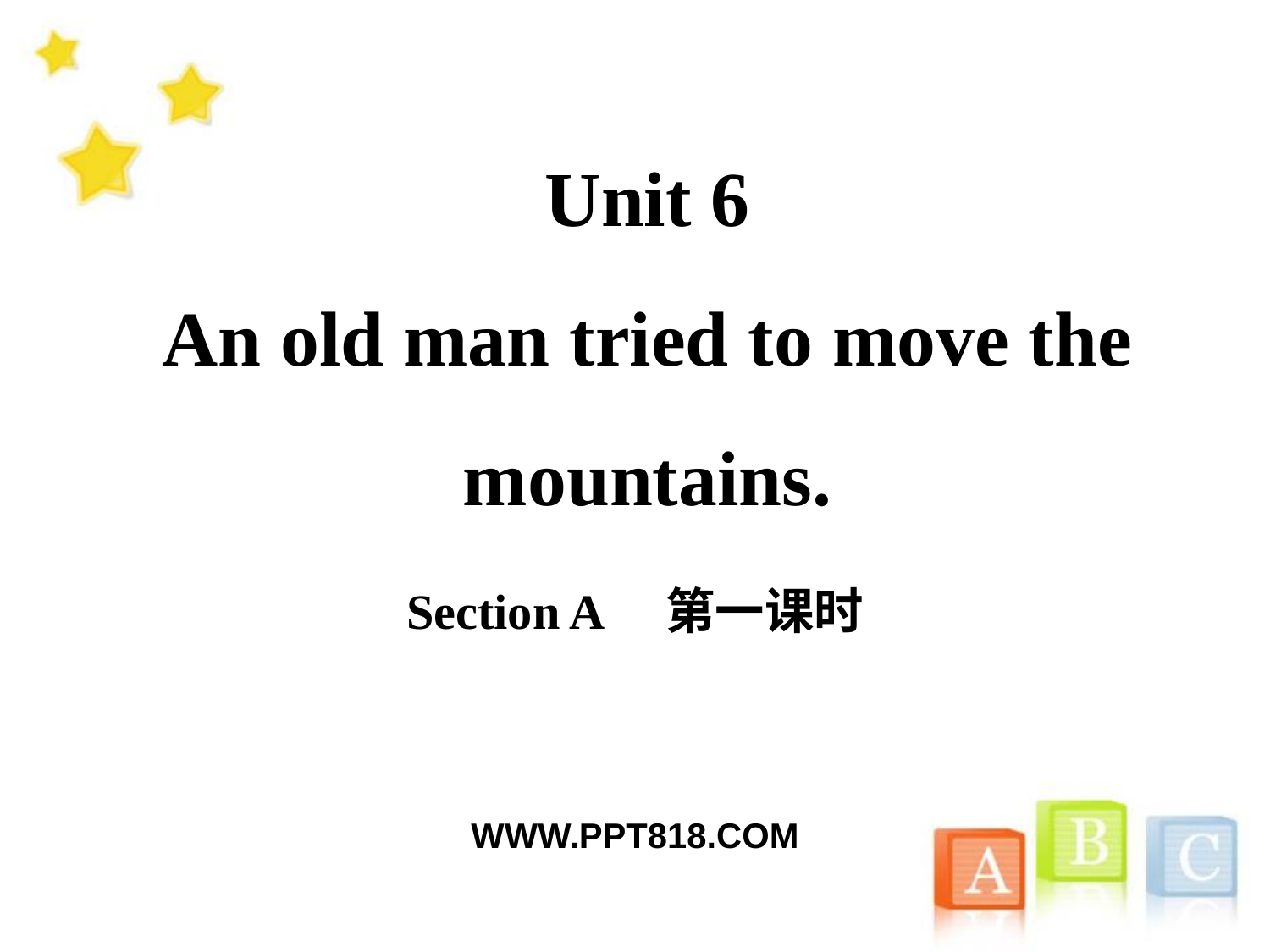

Unit 6
An old man tried to move the mountains.
Section A    第一课时
WWW.PPT818.COM